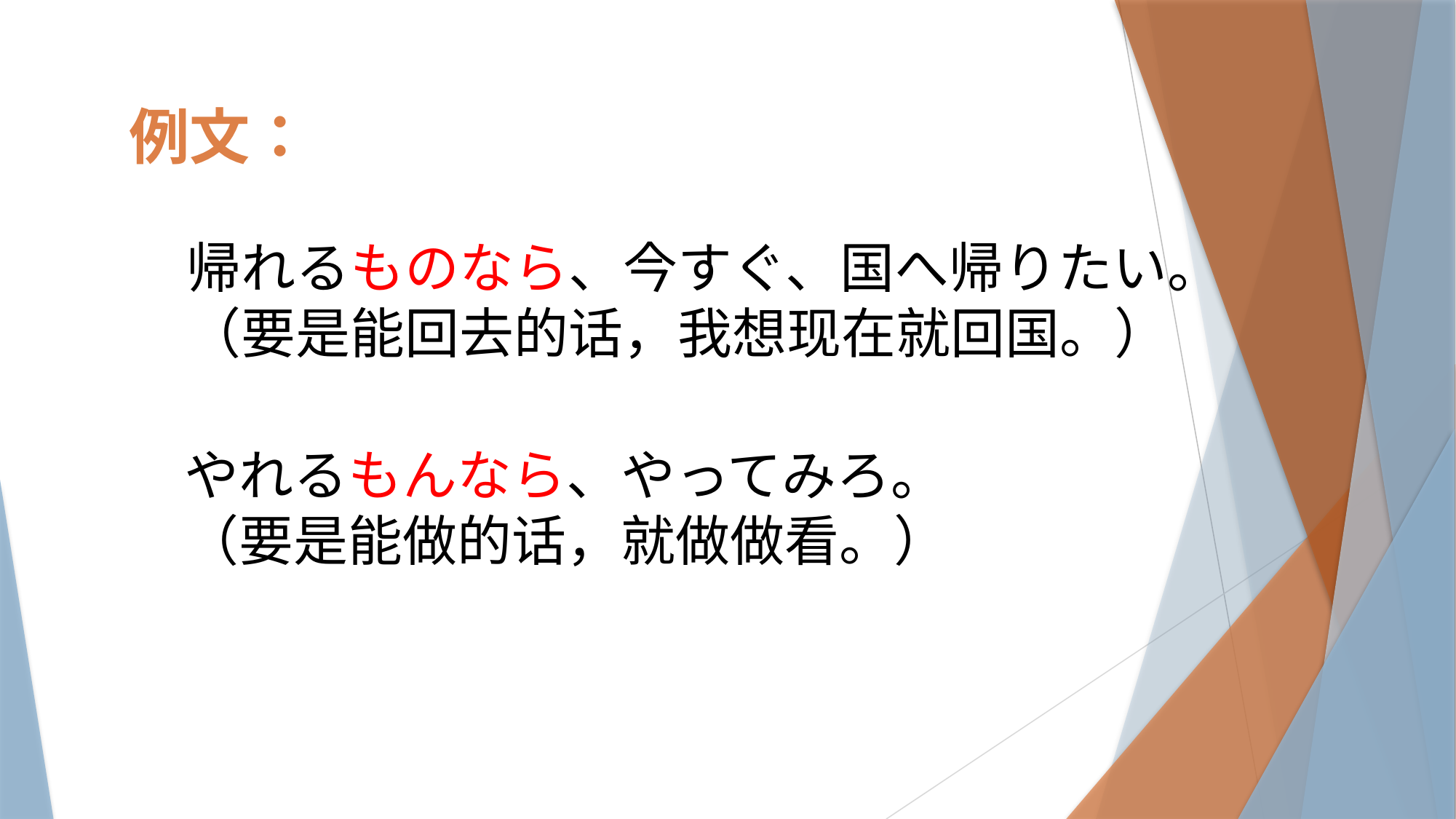

例文：
帰れるものなら、今すぐ、国へ帰りたい。
（要是能回去的话，我想现在就回国。）
やれるもんなら、やってみろ。
（要是能做的话，就做做看。）